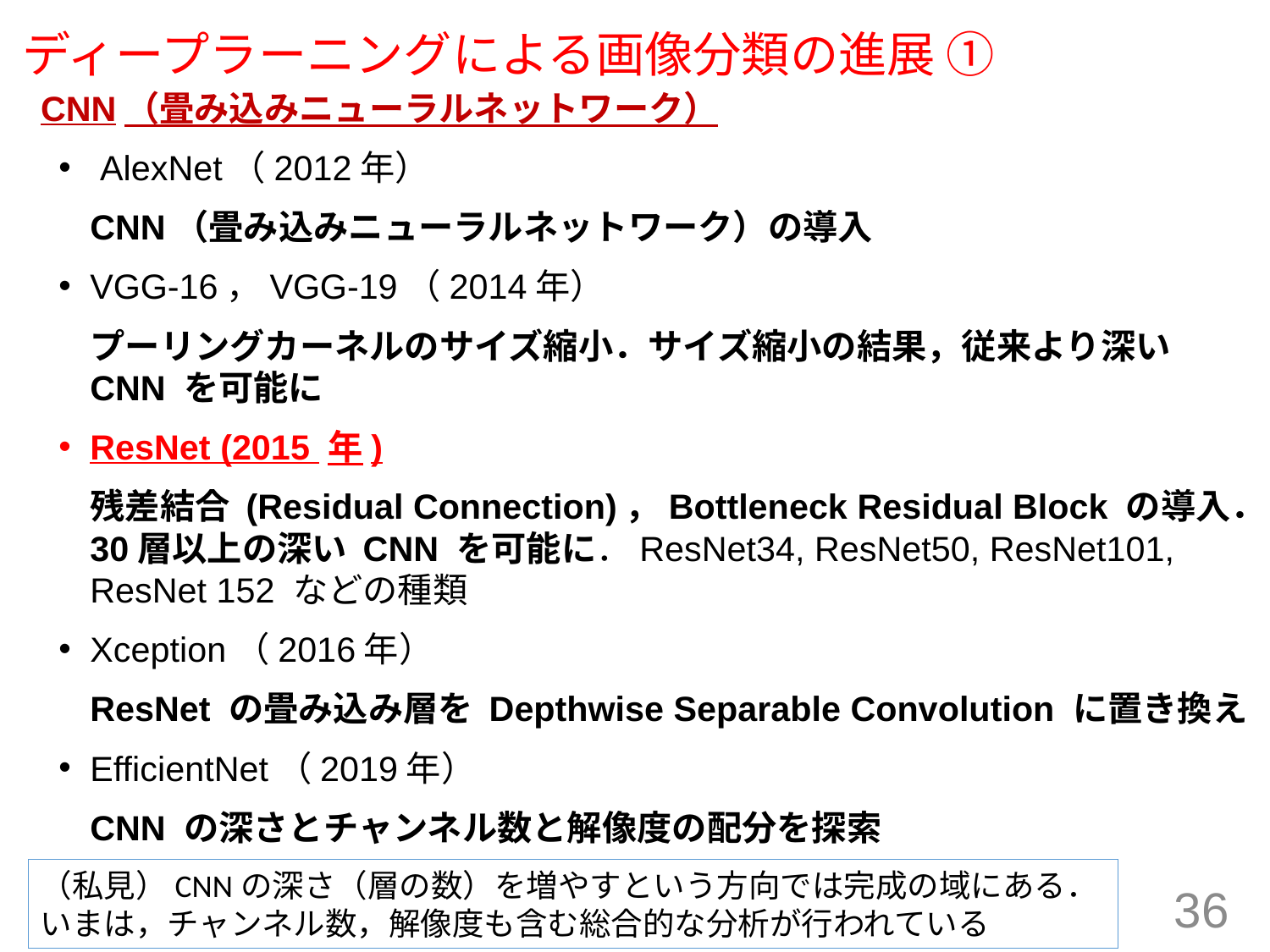

# ディープラーニングによる画像分類の進展 ①
CNN（畳み込みニューラルネットワーク）
 AlexNet（2012年）
CNN（畳み込みニューラルネットワーク）の導入
VGG-16，VGG-19（2014年）
プーリングカーネルのサイズ縮小．サイズ縮小の結果，従来より深い CNN を可能に
ResNet (2015 年)
残差結合 (Residual Connection)，Bottleneck Residual Block の導入．30層以上の深い CNN を可能に．ResNet34, ResNet50, ResNet101, ResNet 152 などの種類
Xception（2016年）
ResNet の畳み込み層を Depthwise Separable Convolution に置き換え
EfficientNet（2019年）
CNN の深さとチャンネル数と解像度の配分を探索

（私見）CNNの深さ（層の数）を増やすという方向では完成の域にある．いまは，チャンネル数，解像度も含む総合的な分析が行われている
36